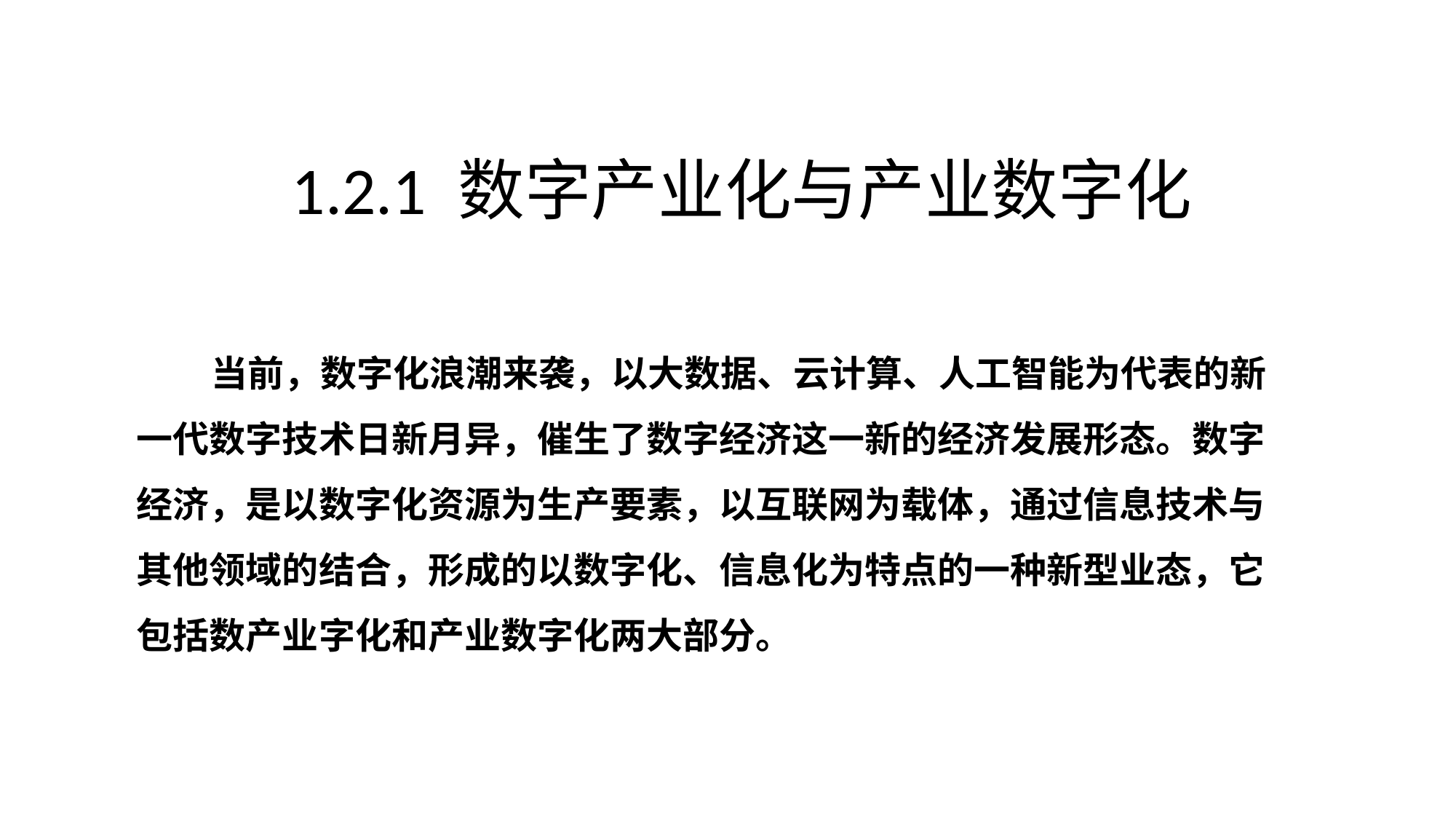

# 1.2.1 数字产业化与产业数字化
        当前，数字化浪潮来袭，以大数据、云计算、人工智能为代表的新一代数字技术日新月异，催生了数字经济这一新的经济发展形态。数字经济，是以数字化资源为生产要素，以互联网为载体，通过信息技术与其他领域的结合，形成的以数字化、信息化为特点的一种新型业态，它包括数产业字化和产业数字化两大部分。